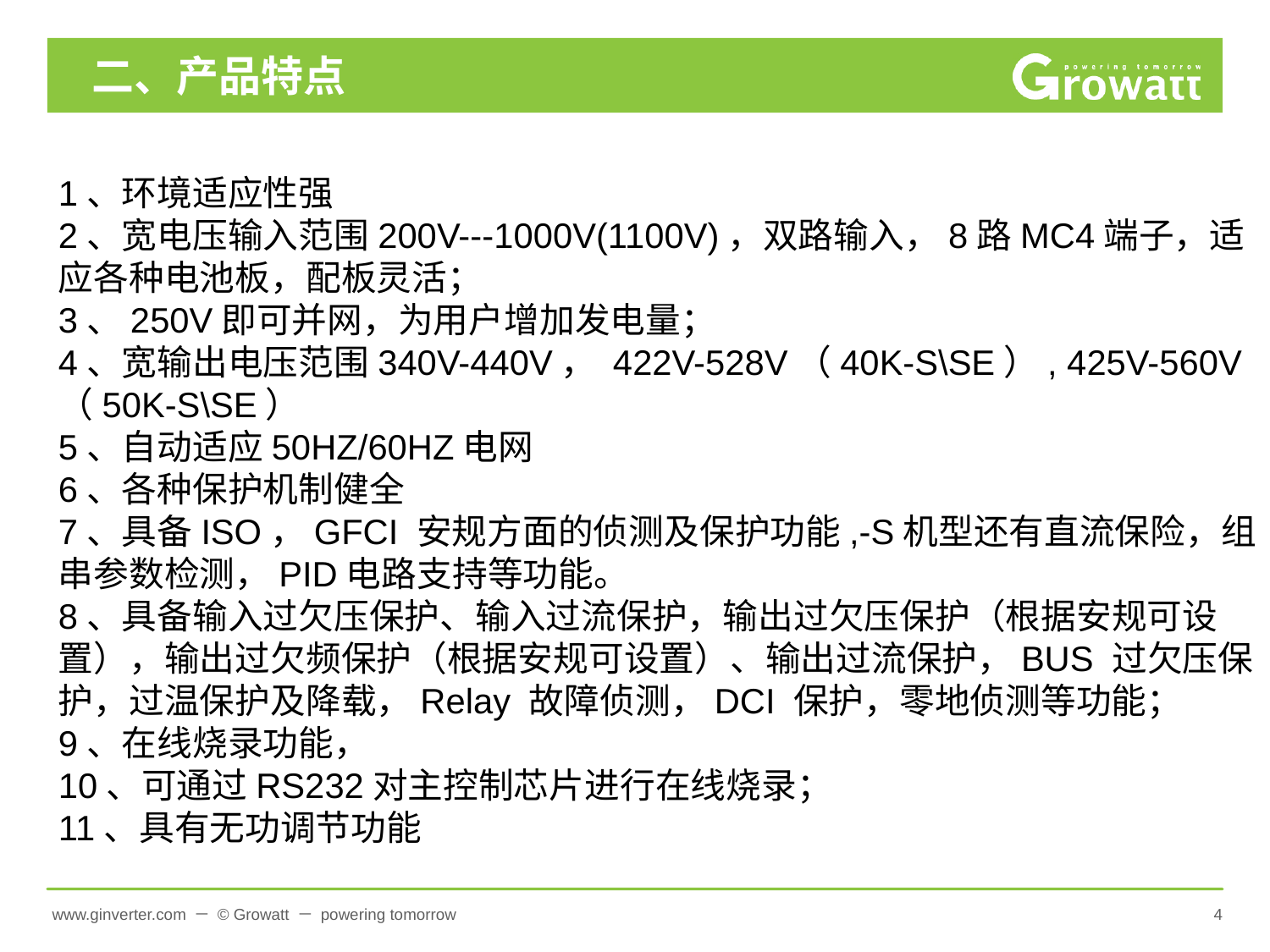

# 二、产品特点

1、环境适应性强
2、宽电压输入范围200V---1000V(1100V)，双路输入，8路MC4端子，适应各种电池板，配板灵活；
3、250V即可并网，为用户增加发电量；
4、宽输出电压范围340V-440V， 422V-528V（40K-S\SE）, 425V-560V （50K-S\SE）
5、自动适应50HZ/60HZ电网
6、各种保护机制健全
7、具备ISO，GFCI 安规方面的侦测及保护功能,-S机型还有直流保险，组串参数检测，PID电路支持等功能。
8、具备输入过欠压保护、输入过流保护，输出过欠压保护（根据安规可设置），输出过欠频保护（根据安规可设置）、输出过流保护，BUS 过欠压保护，过温保护及降载，Relay 故障侦测，DCI 保护，零地侦测等功能；
9、在线烧录功能，
10、可通过RS232对主控制芯片进行在线烧录；
11、具有无功调节功能